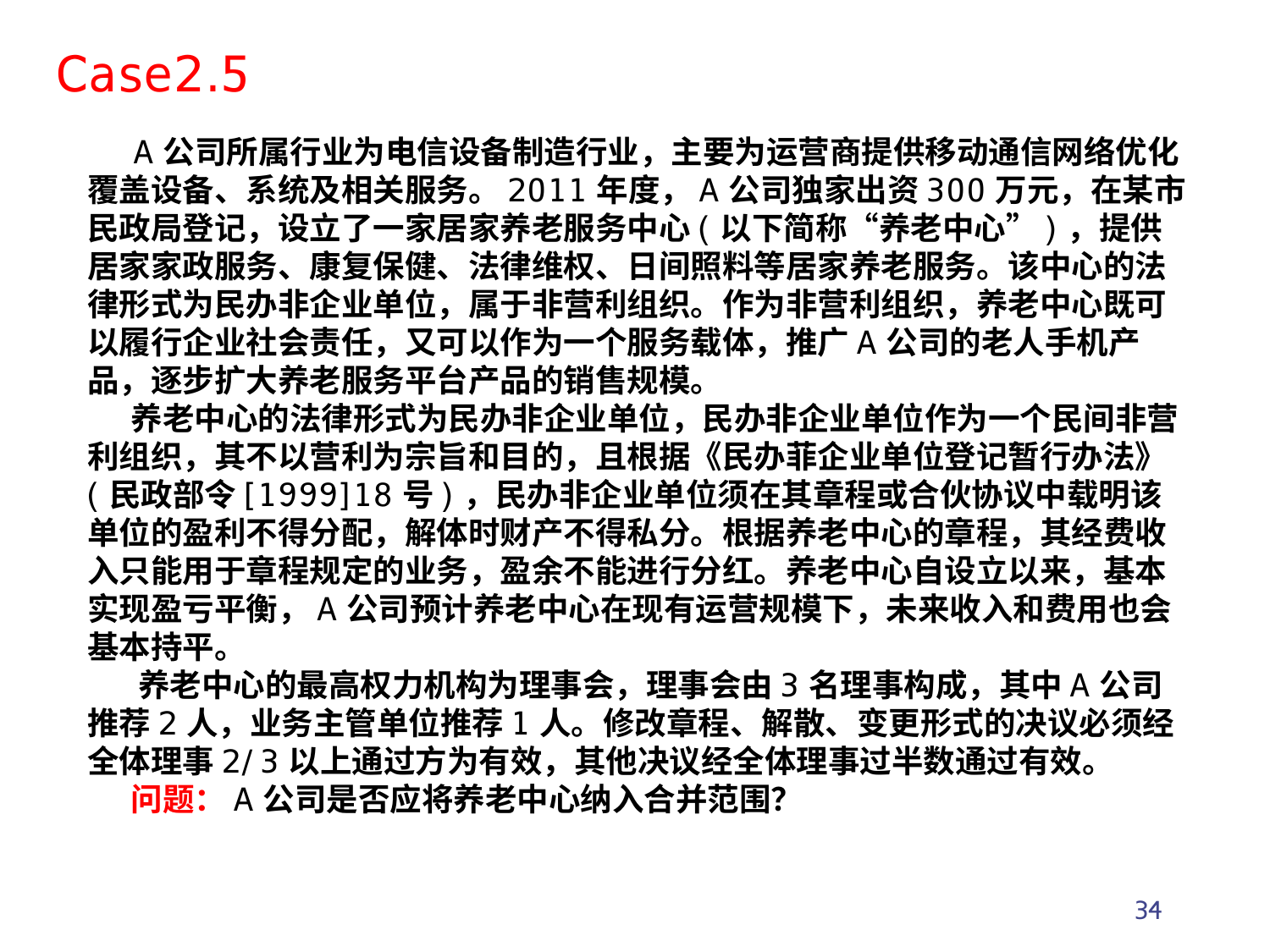

Case2.5
     A公司所属行业为电信设备制造行业，主要为运营商提供移动通信网络优化覆盖设备、系统及相关服务。2011年度，A公司独家出资300万元，在某市民政局登记，设立了一家居家养老服务中心(以下简称“养老中心”)，提供居家家政服务、康复保健、法律维权、日间照料等居家养老服务。该中心的法律形式为民办非企业单位，属于非营利组织。作为非营利组织，养老中心既可以履行企业社会责任，又可以作为一个服务载体，推广A公司的老人手机产品，逐步扩大养老服务平台产品的销售规模。
     养老中心的法律形式为民办非企业单位，民办非企业单位作为一个民间非营利组织，其不以营利为宗旨和目的，且根据《民办菲企业单位登记暂行办法》(民政部令[1999]18号)，民办非企业单位须在其章程或合伙协议中载明该单位的盈利不得分配，解体时财产不得私分。根据养老中心的章程，其经费收入只能用于章程规定的业务，盈余不能进行分红。养老中心自设立以来，基本实现盈亏平衡，A公司预计养老中心在现有运营规模下，未来收入和费用也会基本持平。
      养老中心的最高权力机构为理事会，理事会由3名理事构成，其中A公司推荐2人，业务主管单位推荐1人。修改章程、解散、变更形式的决议必须经全体理事2/3以上通过方为有效，其他决议经全体理事过半数通过有效。
     问题：A公司是否应将养老中心纳入合并范围？
34